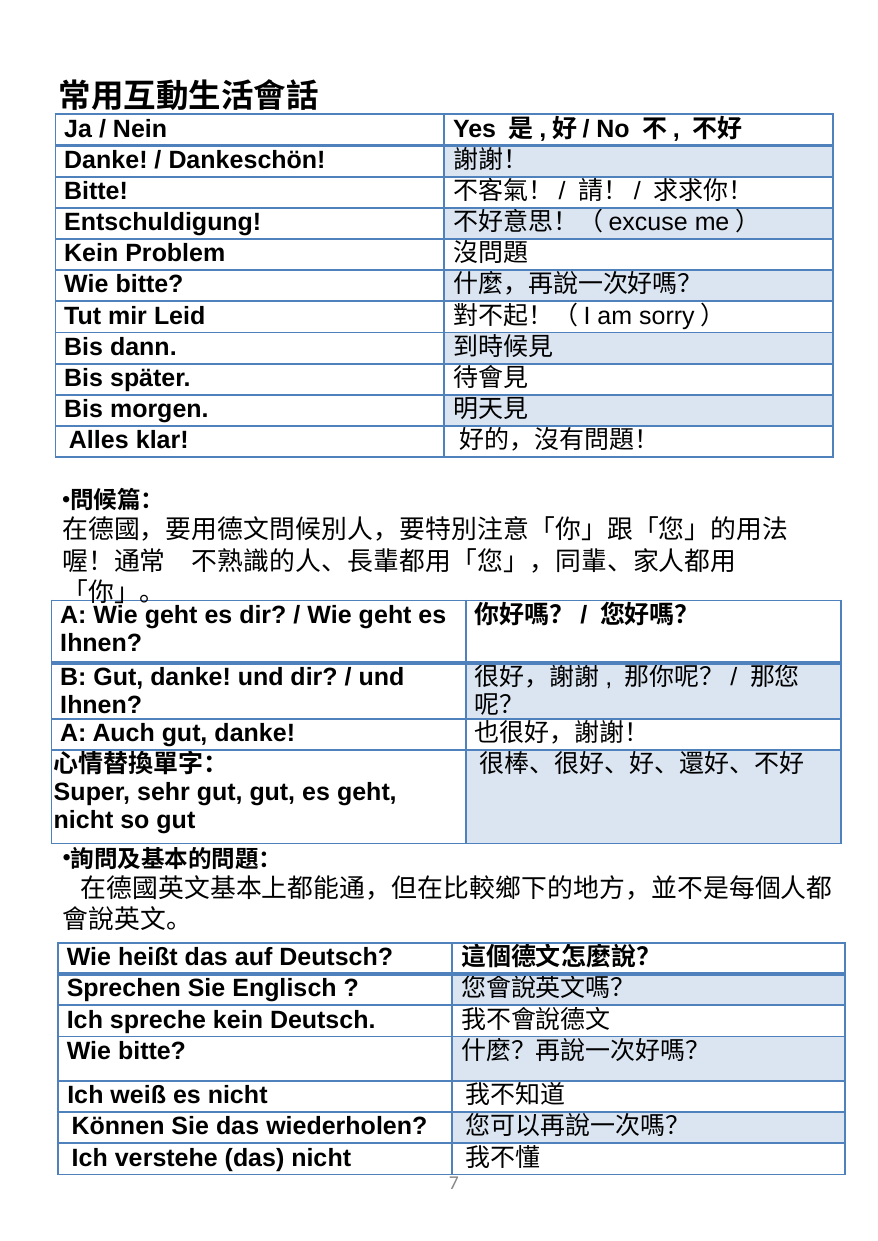

常用互動生活會話
| Ja / Nein | Yes 是,好/ No 不, 不好 |
| --- | --- |
| Danke! / Dankeschön! | 謝謝！ |
| Bitte! | 不客氣！/ 請！/ 求求你！ |
| Entschuldigung! | 不好意思！（excuse me） |
| Kein Problem | 沒問題 |
| Wie bitte? | 什麼，再說一次好嗎？ |
| Tut mir Leid | 對不起！（I am sorry） |
| Bis dann. | 到時候見 |
| Bis später. | 待會見 |
| Bis morgen. | 明天見 |
| Alles klar! | 好的，沒有問題！ |
問候篇：
在德國，要用德文問候別人，要特別注意「你」跟「您」的用法喔！通常　不熟識的人、長輩都用「您」，同輩、家人都用「你」。
| A: Wie geht es dir? / Wie geht es Ihnen? | 你好嗎？/ 您好嗎？ |
| --- | --- |
| B: Gut, danke! und dir? / und Ihnen? | 很好，謝謝, 那你呢？/ 那您呢？ |
| A: Auch gut, danke! | 也很好，謝謝！ |
| 心情替換單字： Super, sehr gut, gut, es geht, nicht so gut | 很棒、很好、好、還好、不好 |
詢問及基本的問題：
  在德國英文基本上都能通，但在比較鄉下的地方，並不是每個人都會說英文。
| Wie heißt das auf Deutsch? | 這個德文怎麼說？ |
| --- | --- |
| Sprechen Sie Englisch ? | 您會說英文嗎？ |
| Ich spreche kein Deutsch. | 我不會說德文 |
| Wie bitte? | 什麼？再說一次好嗎？ |
| Ich weiß es nicht | 我不知道 |
| Können Sie das wiederholen? | 您可以再說一次嗎？ |
| Ich verstehe (das) nicht | 我不懂 |
7